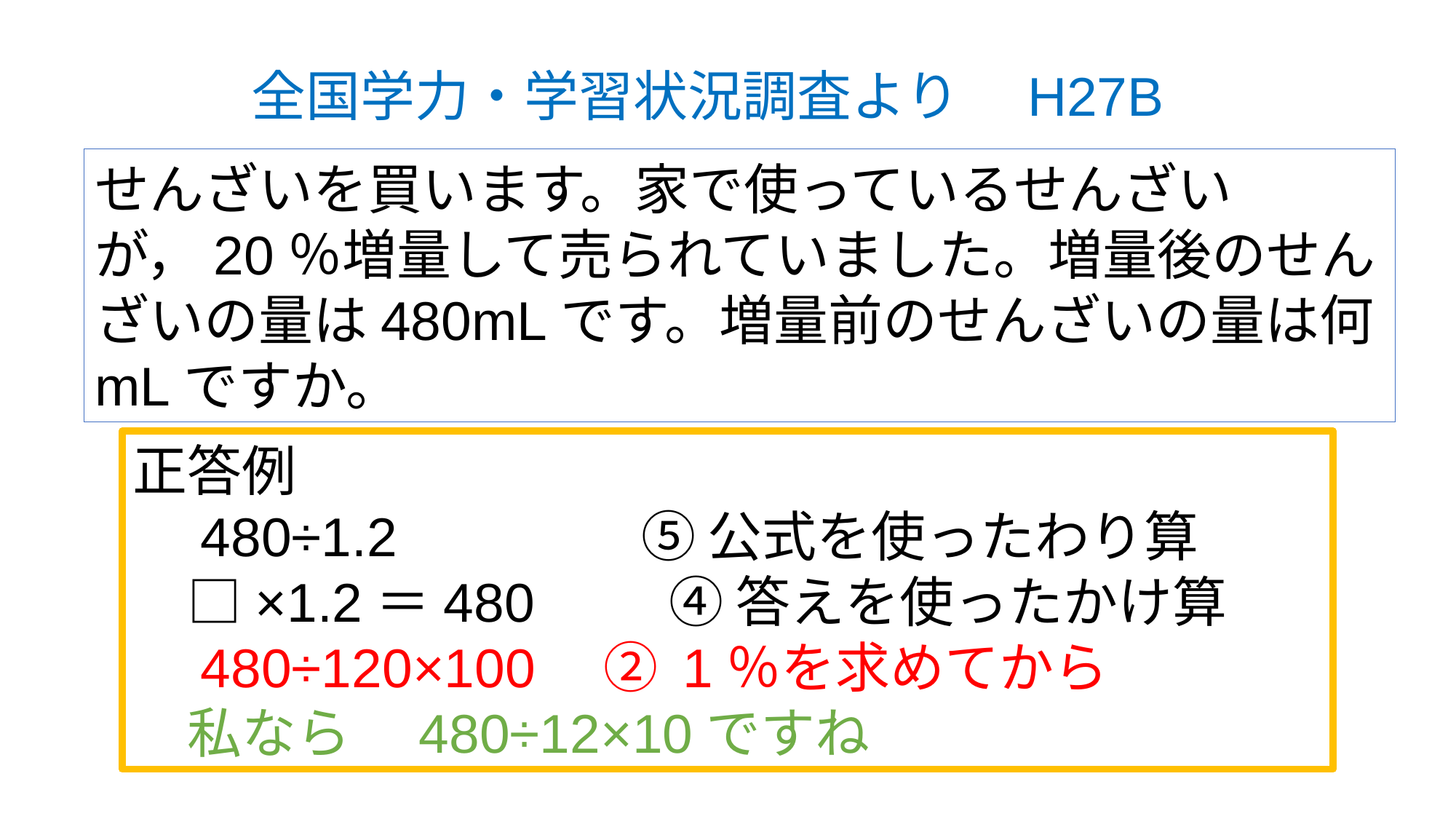

全国学力・学習状況調査より　H27B
せんざいを買います。家で使っているせんざいが，20％増量して売られていました。増量後のせんざいの量は480mLです。増量前のせんざいの量は何mLですか。
正答例
　480÷1.2　　　　 ⑤ 公式を使ったわり算
　□×1.2＝480　　 ④ 答えを使ったかけ算
　480÷120×100　② 1％を求めてから
　私なら　480÷12×10ですね